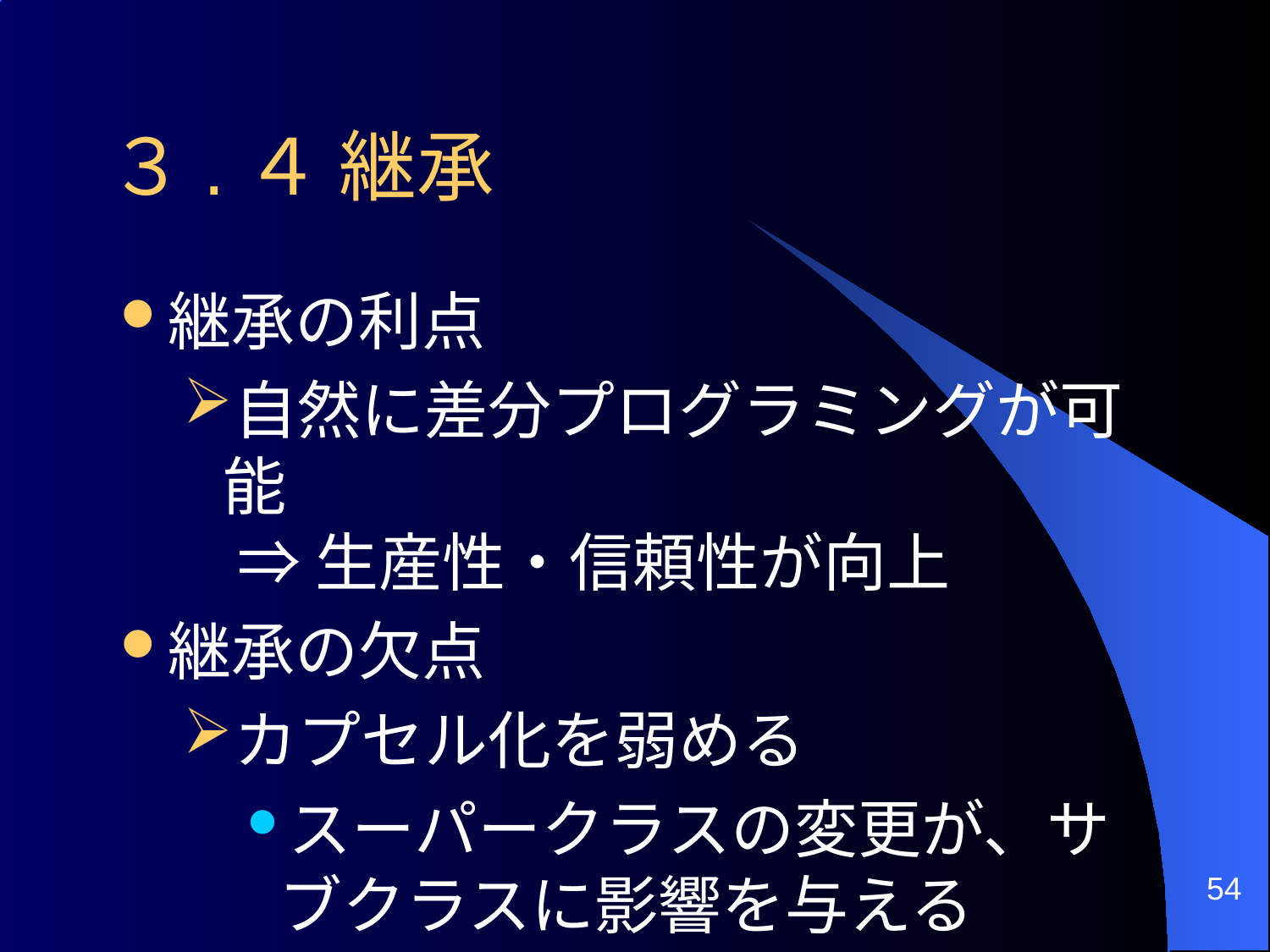

# ３.４ 継承
継承の利点
自然に差分プログラミングが可能
 ⇒ 生産性・信頼性が向上
継承の欠点
カプセル化を弱める
スーパークラスの変更が、サブクラスに影響を与える
54